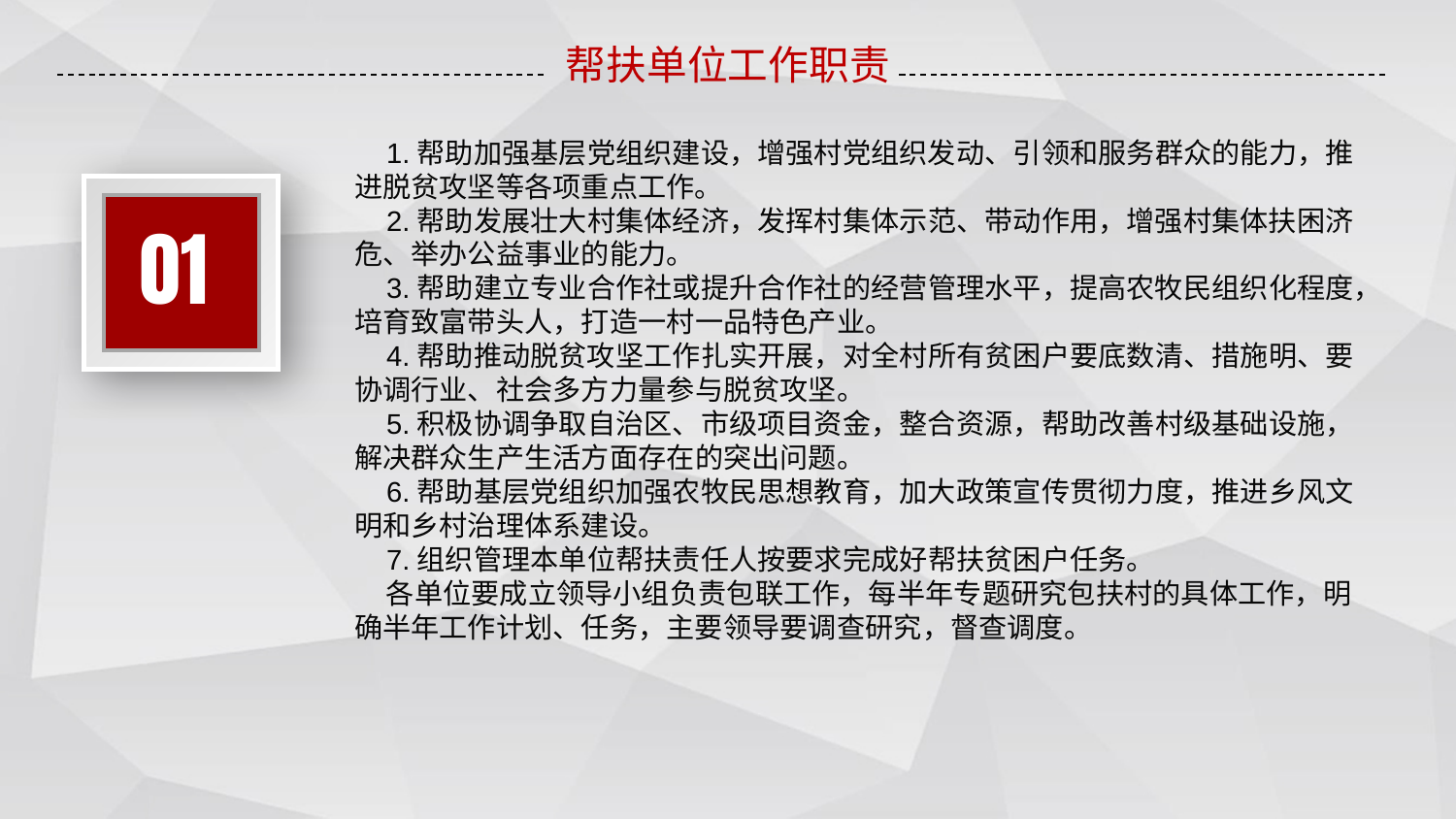

帮扶单位工作职责

    1.帮助加强基层党组织建设，增强村党组织发动、引领和服务群众的能力，推进脱贫攻坚等各项重点工作。
    2.帮助发展壮大村集体经济，发挥村集体示范、带动作用，增强村集体扶困济危、举办公益事业的能力。
    3.帮助建立专业合作社或提升合作社的经营管理水平，提高农牧民组织化程度，培育致富带头人，打造一村一品特色产业。
    4.帮助推动脱贫攻坚工作扎实开展，对全村所有贫困户要底数清、措施明、要协调行业、社会多方力量参与脱贫攻坚。
    5.积极协调争取自治区、市级项目资金，整合资源，帮助改善村级基础设施，解决群众生产生活方面存在的突出问题。
    6.帮助基层党组织加强农牧民思想教育，加大政策宣传贯彻力度，推进乡风文明和乡村治理体系建设。
    7.组织管理本单位帮扶责任人按要求完成好帮扶贫困户任务。
    各单位要成立领导小组负责包联工作，每半年专题研究包扶村的具体工作，明确半年工作计划、任务，主要领导要调查研究，督查调度。

01